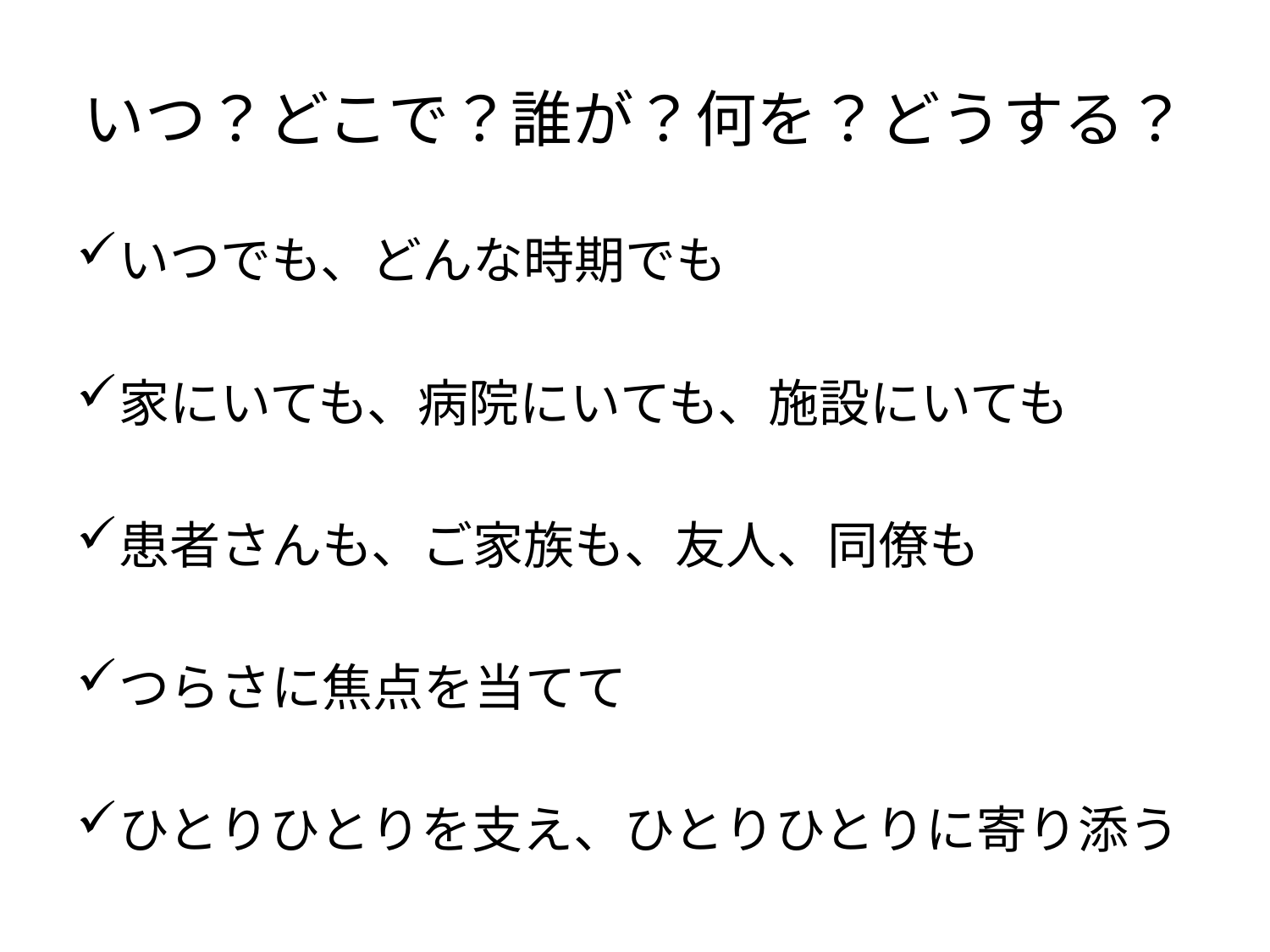

# いつ？どこで？誰が？何を？どうする？
いつでも、どんな時期でも

家にいても、病院にいても、施設にいても

患者さんも、ご家族も、友人、同僚も

つらさに焦点を当てて

ひとりひとりを支え、ひとりひとりに寄り添う